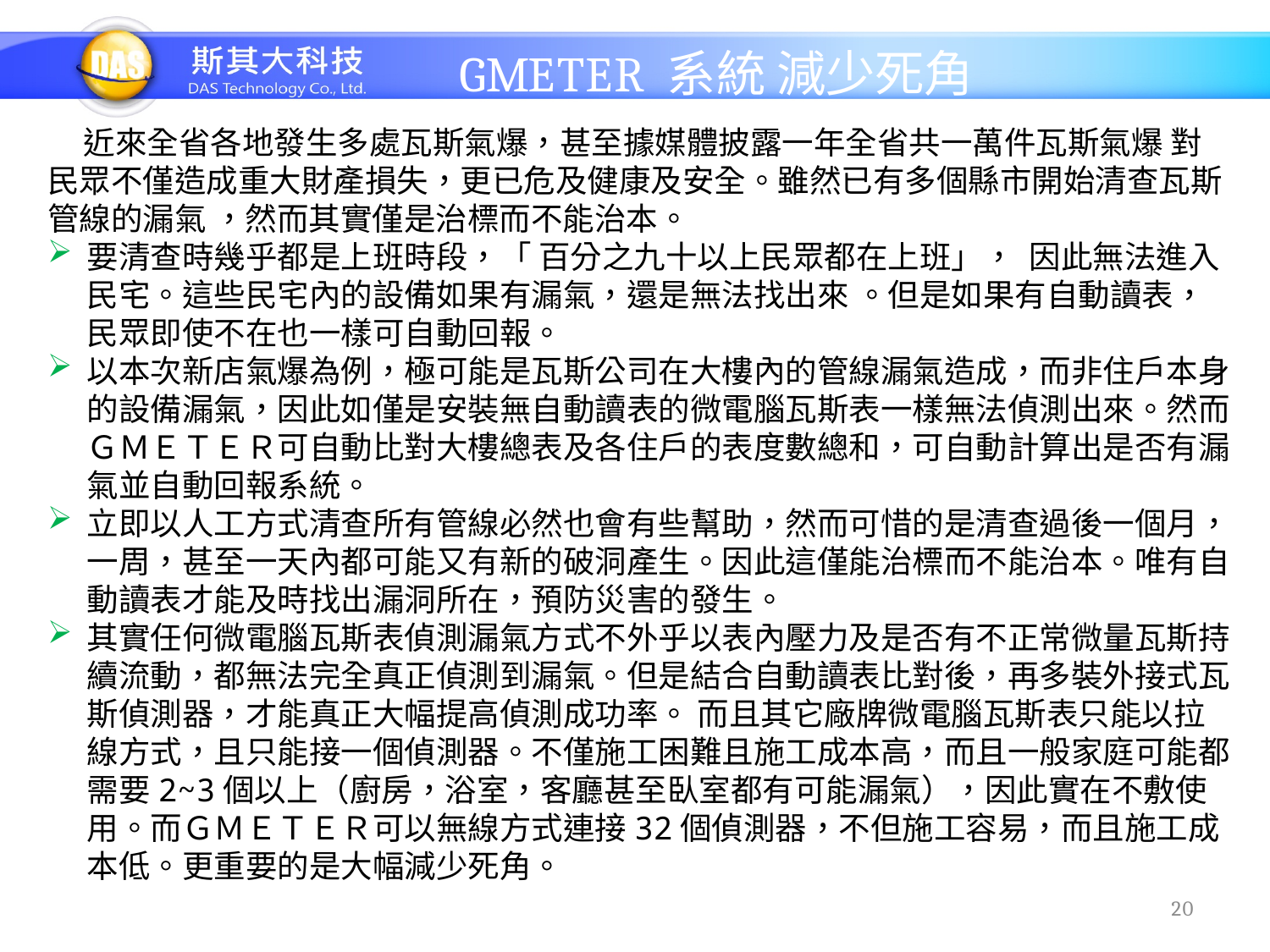

GMETER 系統 減少死角
    近來全省各地發生多處瓦斯氣爆，甚至據媒體披露一年全省共一萬件瓦斯氣爆 對民眾不僅造成重大財產損失，更已危及健康及安全。雖然已有多個縣市開始清查瓦斯管線的漏氣 ，然而其實僅是治標而不能治本。
要清查時幾乎都是上班時段，「 百分之九十以上民眾都在上班」，  因此無法進入民宅。這些民宅內的設備如果有漏氣，還是無法找出來 。但是如果有自動讀表， 民眾即使不在也一樣可自動回報。
以本次新店氣爆為例，極可能是瓦斯公司在大樓內的管線漏氣造成，而非住戶本身的設備漏氣，因此如僅是安裝無自動讀表的微電腦瓦斯表一樣無法偵測出來。然而ＧＭＥＴＥＲ可自動比對大樓總表及各住戶的表度數總和，可自動計算出是否有漏氣並自動回報系統。
立即以人工方式清查所有管線必然也會有些幫助，然而可惜的是清查過後一個月，一周，甚至一天內都可能又有新的破洞產生。因此這僅能治標而不能治本。唯有自動讀表才能及時找出漏洞所在，預防災害的發生。
其實任何微電腦瓦斯表偵測漏氣方式不外乎以表內壓力及是否有不正常微量瓦斯持續流動，都無法完全真正偵測到漏氣。但是結合自動讀表比對後，再多裝外接式瓦斯偵測器，才能真正大幅提高偵測成功率。 而且其它廠牌微電腦瓦斯表只能以拉線方式，且只能接一個偵測器。不僅施工困難且施工成本高，而且一般家庭可能都需要2~3個以上（廚房，浴室，客廳甚至臥室都有可能漏氣），因此實在不敷使用。而ＧＭＥＴＥＲ可以無線方式連接32個偵測器，不但施工容易，而且施工成本低。更重要的是大幅減少死角。

20